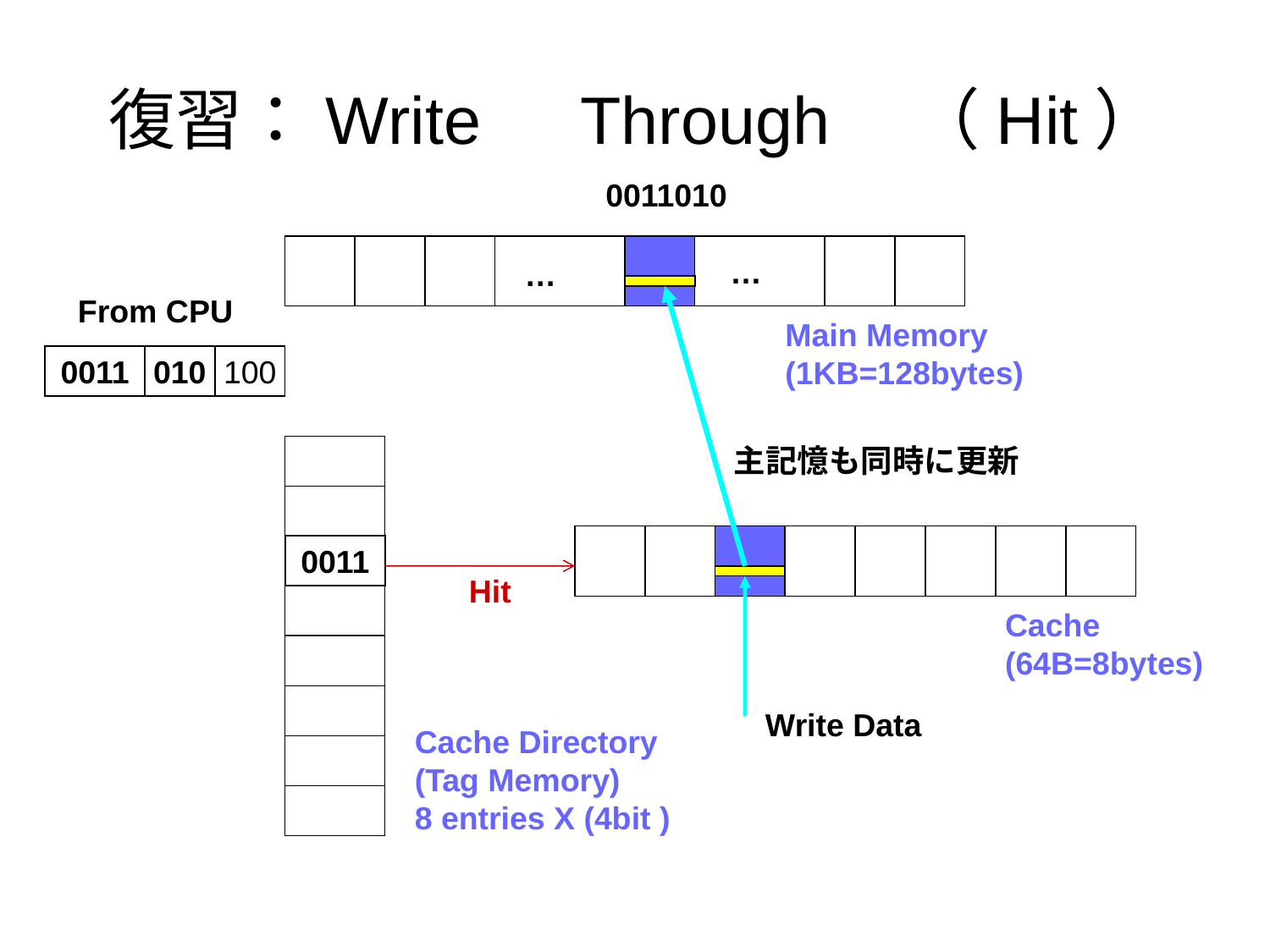

# 復習：Write　Through　（Hit）
0011010

…
…

From CPU

Main Memory
(1KB=128bytes)

0011
010
100
主記憶も同時に更新

0011
Hit

Cache
(64B=8bytes)

Write Data
Cache Directory
(Tag Memory)
8 entries X (4bit )